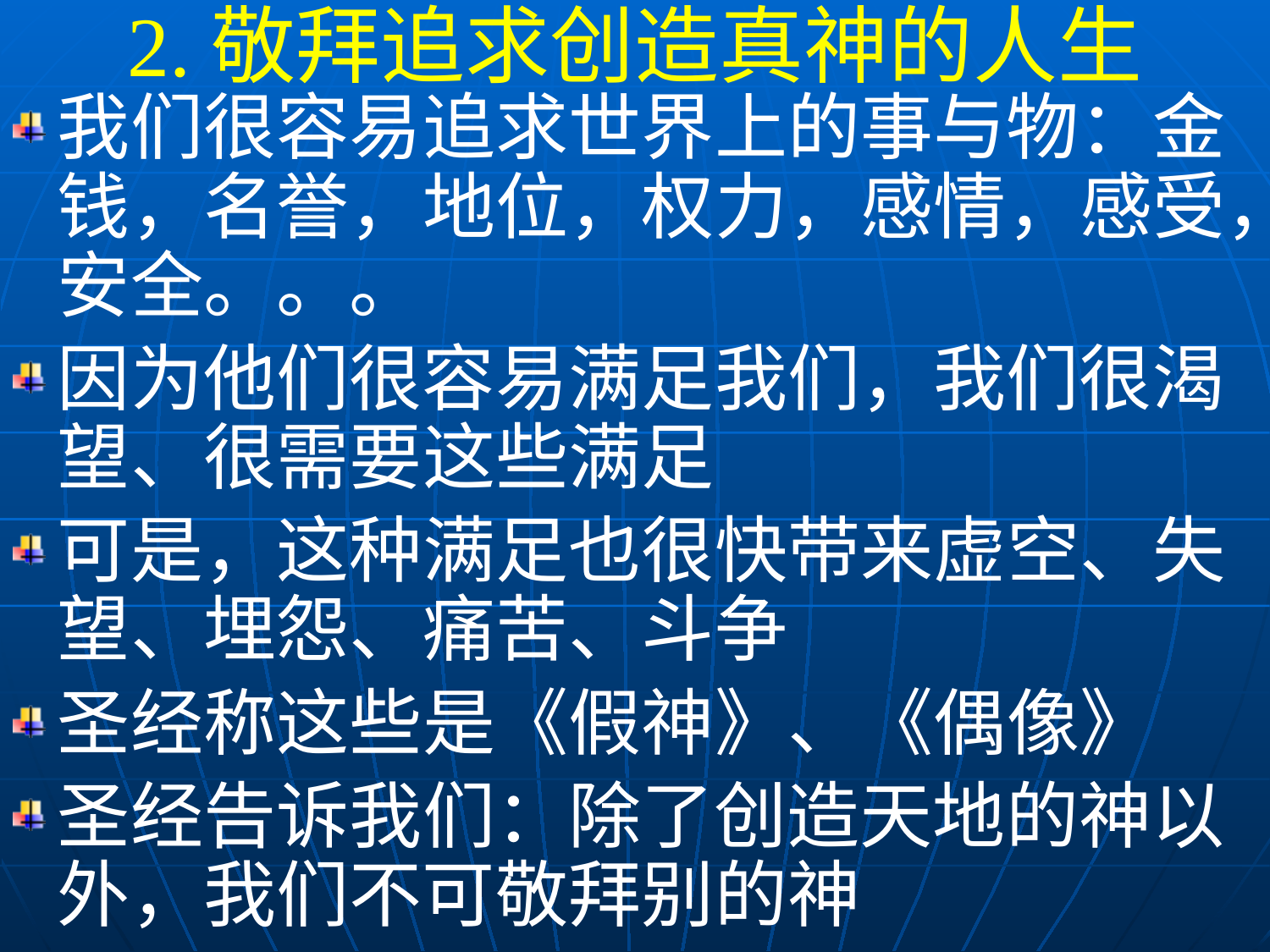

2.敬拜追求创造真神的人生
我们很容易追求世界上的事与物：金钱，名誉，地位，权力，感情，感受，安全。。。
因为他们很容易满足我们，我们很渴望、很需要这些满足
可是，这种满足也很快带来虚空、失望、埋怨、痛苦、斗争
圣经称这些是《假神》、《偶像》
圣经告诉我们：除了创造天地的神以外，我们不可敬拜别的神